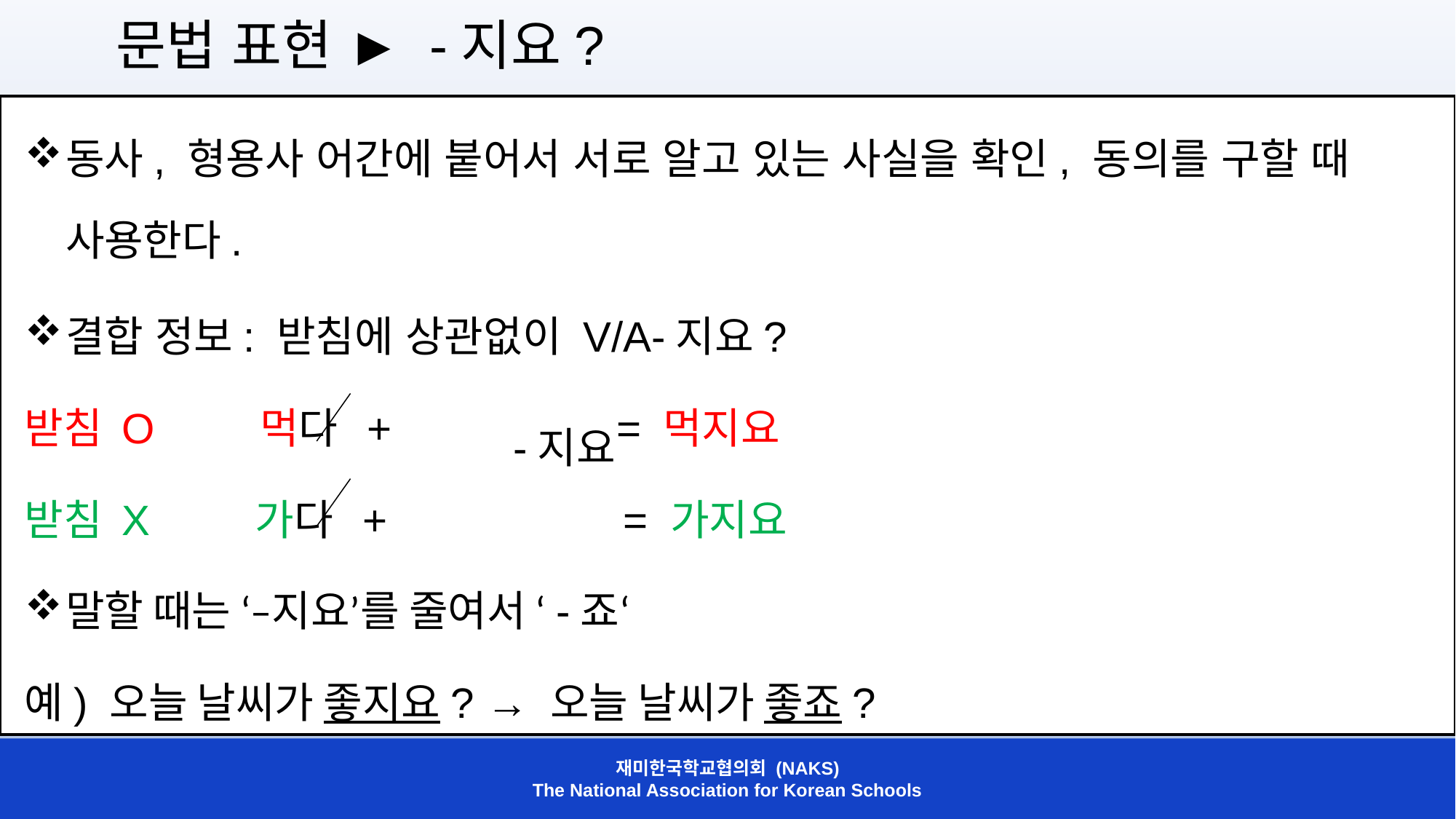

문법 표현 ► -지요?
동사, 형용사 어간에 붙어서 서로 알고 있는 사실을 확인, 동의를 구할 때 사용한다.
결합 정보: 받침에 상관없이 V/A-지요?
받침 O        먹다  +                   = 먹지요
받침 X        가다  +                    = 가지요
말할 때는 ‘–지요’를 줄여서 ‘-죠‘
예) 오늘 날씨가 좋지요? → 오늘 날씨가 좋죠?

-지요
재미한국학교협의회 (NAKS)
The National Association for Korean Schools